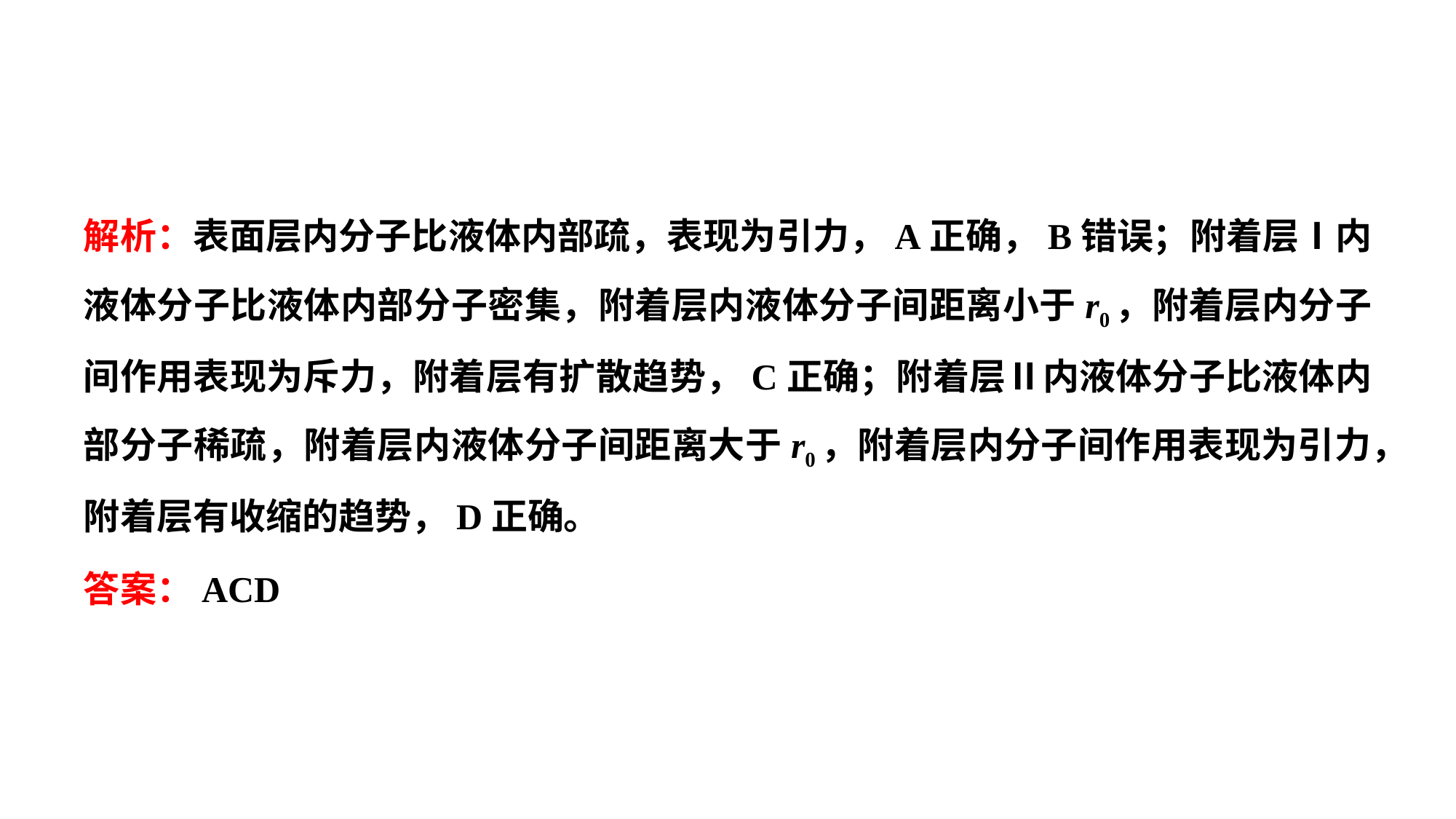

解析：表面层内分子比液体内部疏，表现为引力，A正确，B错误；附着层Ⅰ内液体分子比液体内部分子密集，附着层内液体分子间距离小于r0，附着层内分子间作用表现为斥力，附着层有扩散趋势，C正确；附着层Ⅱ内液体分子比液体内部分子稀疏，附着层内液体分子间距离大于r0，附着层内分子间作用表现为引力，附着层有收缩的趋势，D正确。
答案：ACD